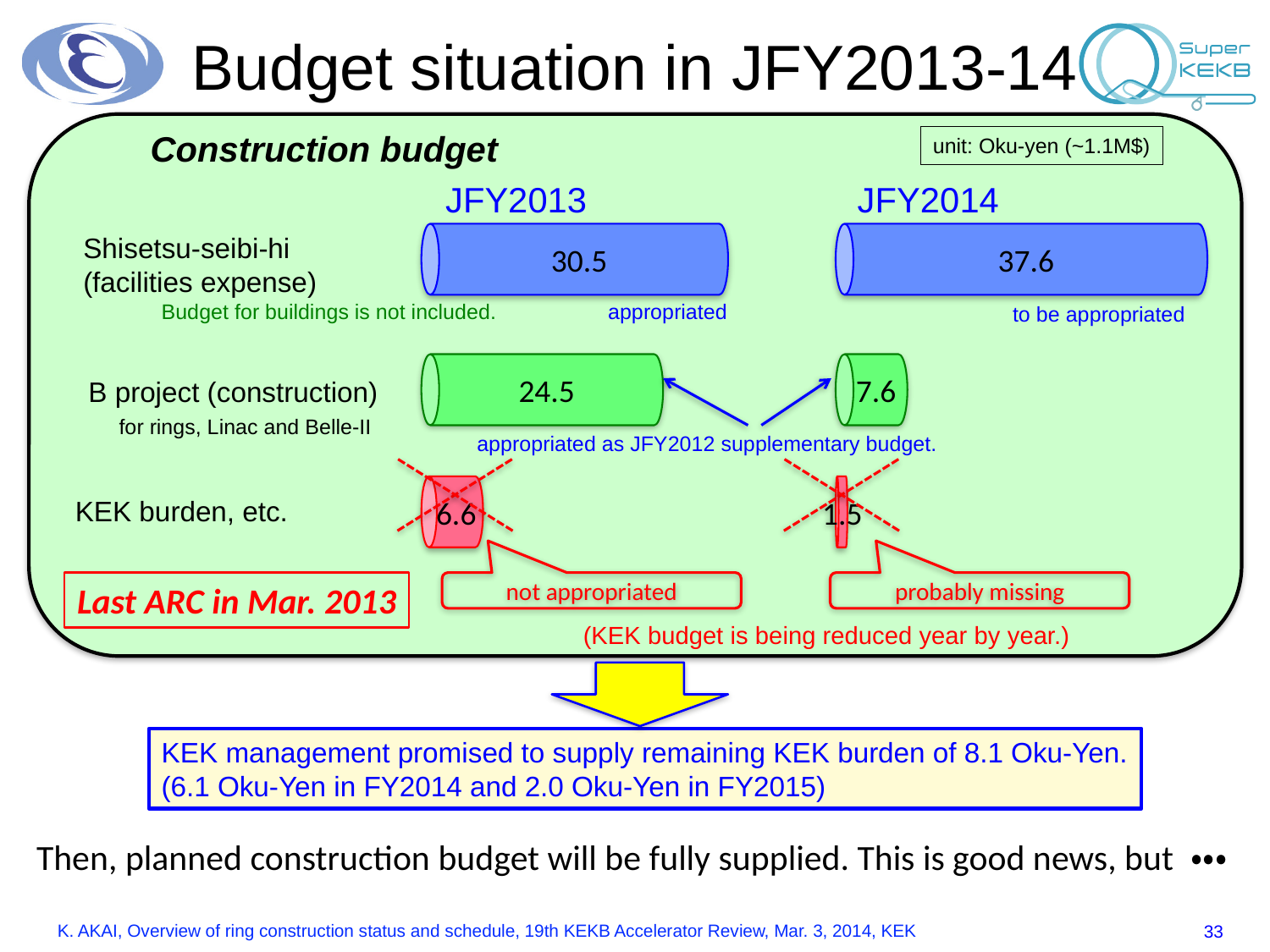

# Budget situation in JFY2013-14
37.6
30.5

Construction budget
unit: Oku-yen (~1.1M$)
JFY2014
JFY2013
Shisetsu-seibi-hi
(facilities expense)
24.5
appropriated
Budget for buildings is not included.
to be appropriated
7.6
B project (construction)
for rings, Linac and Belle-II
appropriated as JFY2012 supplementary budget.
6.6
KEK burden, etc.
1.5
Last ARC in Mar. 2013
probably missing
not appropriated
(KEK budget is being reduced year by year.)

KEK management promised to supply remaining KEK burden of 8.1 Oku-Yen.
(6.1 Oku-Yen in FY2014 and 2.0 Oku-Yen in FY2015)
Then, planned construction budget will be fully supplied. This is good news, but ・・・
K. AKAI, Overview of ring construction status and schedule, 19th KEKB Accelerator Review, Mar. 3, 2014, KEK
33